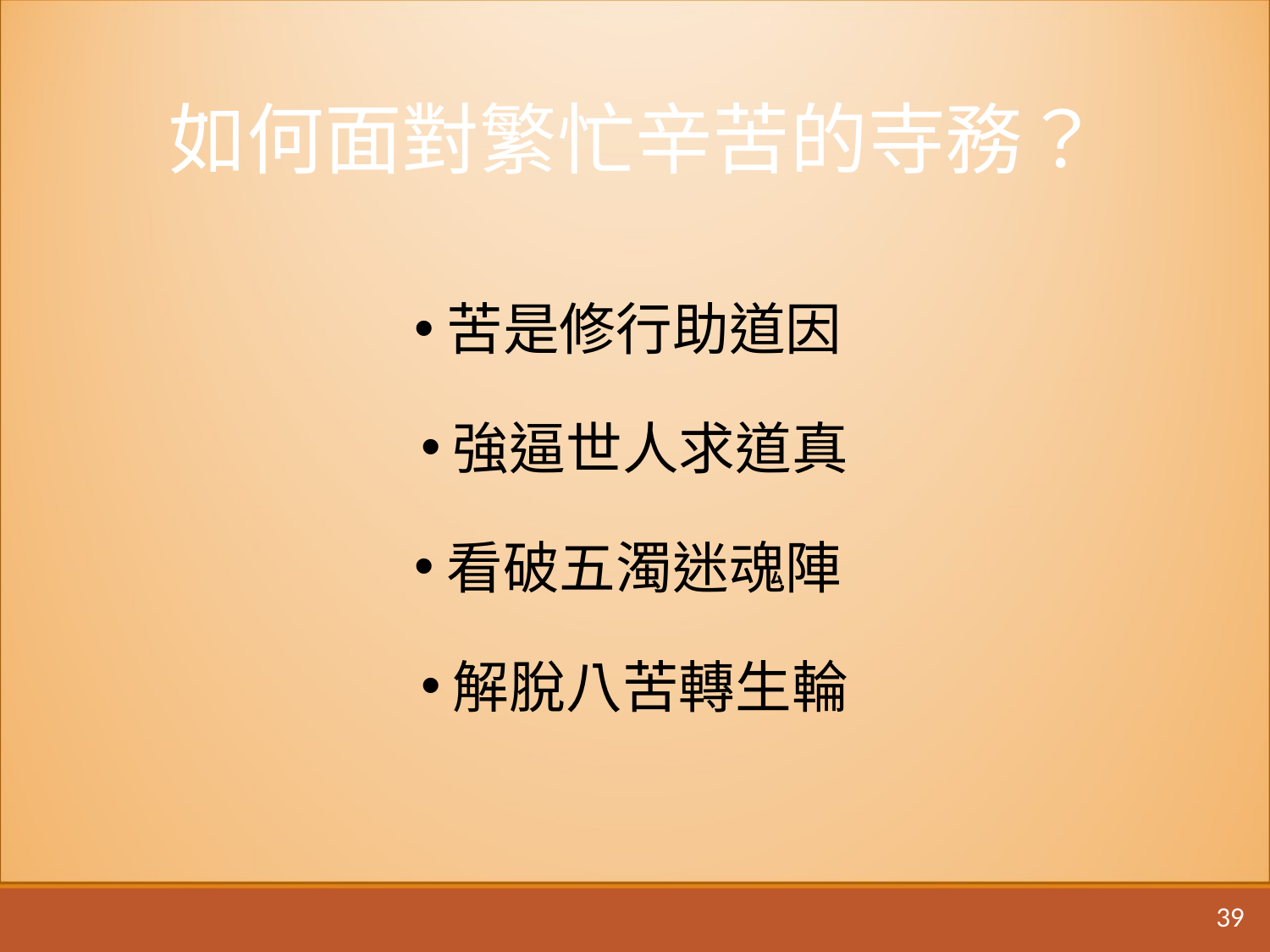

# 如何面對繁忙辛苦的寺務？
苦是修行助道因
強逼世人求道真
看破五濁迷魂陣
解脫八苦轉生輪

39